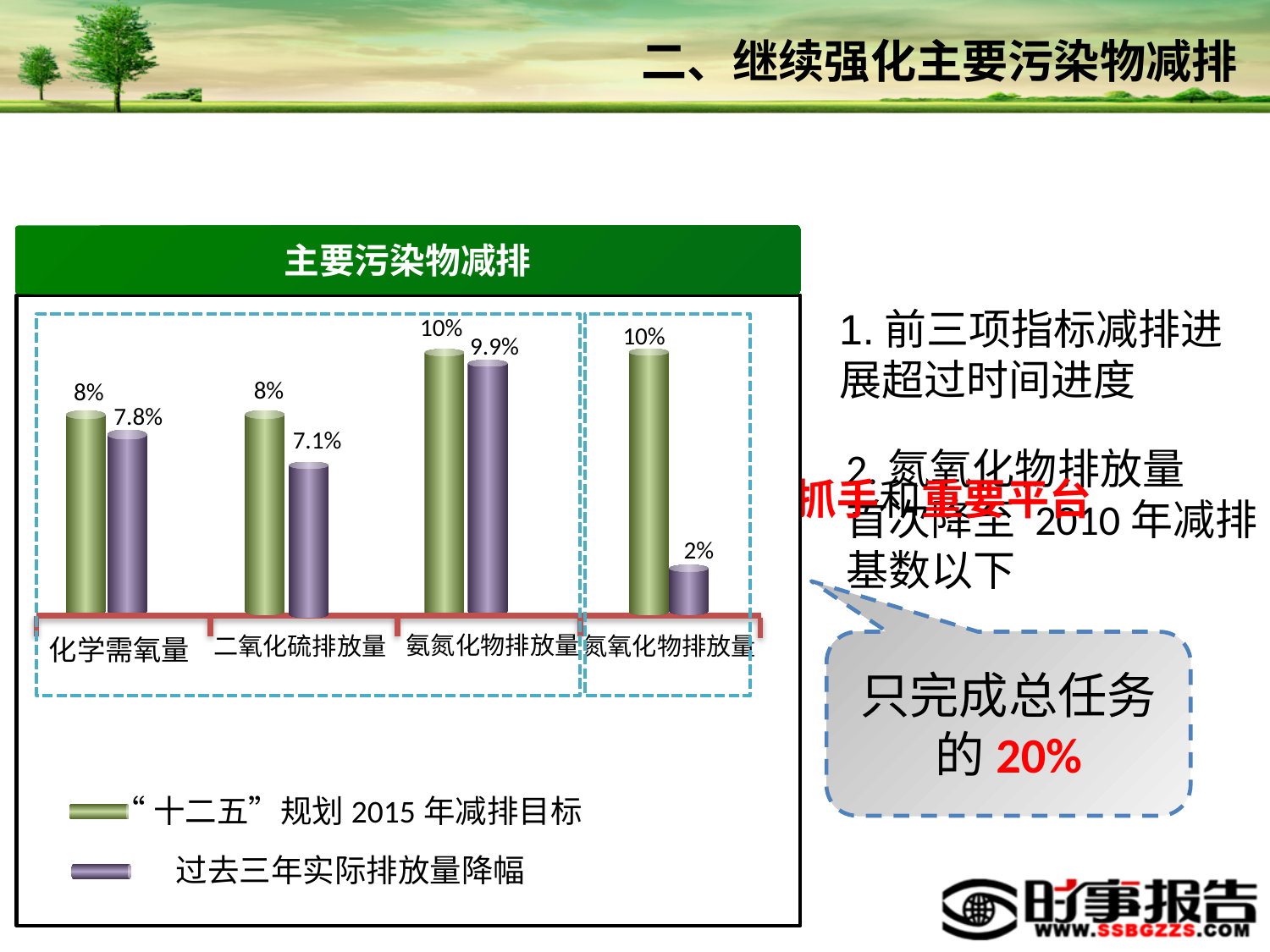

二、继续强化主要污染物减排
主要污染物减排

10%
10%
9.9%

8%
8%
7.8%

7.1%

2%

氨氮化物排放量
二氧化硫排放量
氮氧化物排放量
化学需氧量

“十二五”规划2015年减排目标

过去三年实际排放量降幅
1.前三项指标减排进展超过时间进度

2.氮氧化物排放量
首次降至 2010年减排
基数以下
主要污染物总量减排是环保工作的硬抓手和重要平台
只完成总任务的20%